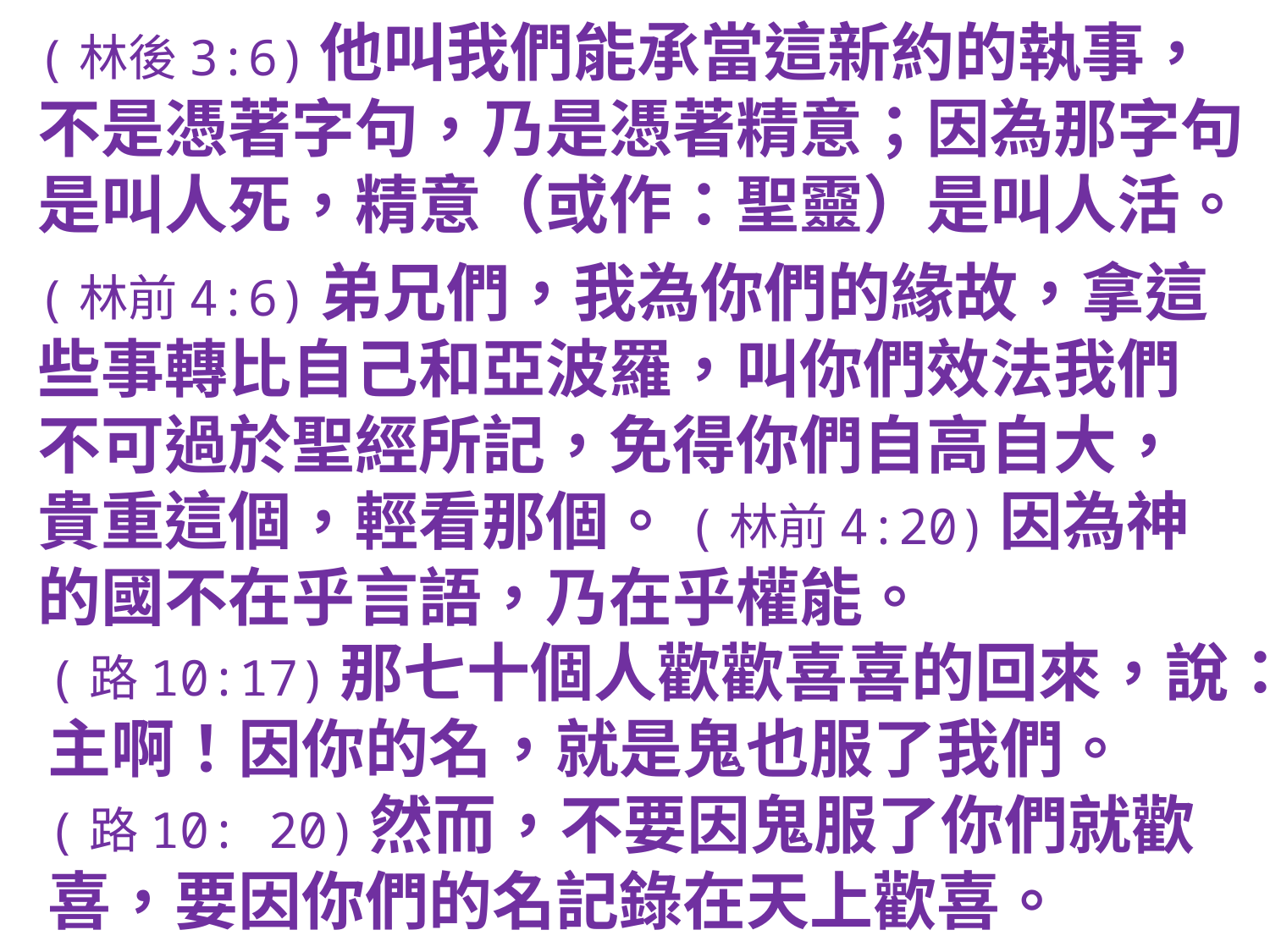

(林後3:6)他叫我們能承當這新約的執事，不是憑著字句，乃是憑著精意；因為那字句是叫人死，精意（或作：聖靈）是叫人活。
(林前4:6)弟兄們，我為你們的緣故，拿這些事轉比自己和亞波羅，叫你們效法我們不可過於聖經所記，免得你們自高自大，貴重這個，輕看那個。(林前4:20)因為神的國不在乎言語，乃在乎權能。
(路10:17)那七十個人歡歡喜喜的回來，說：主啊！因你的名，就是鬼也服了我們。
(路10: 20)然而，不要因鬼服了你們就歡喜，要因你們的名記錄在天上歡喜。